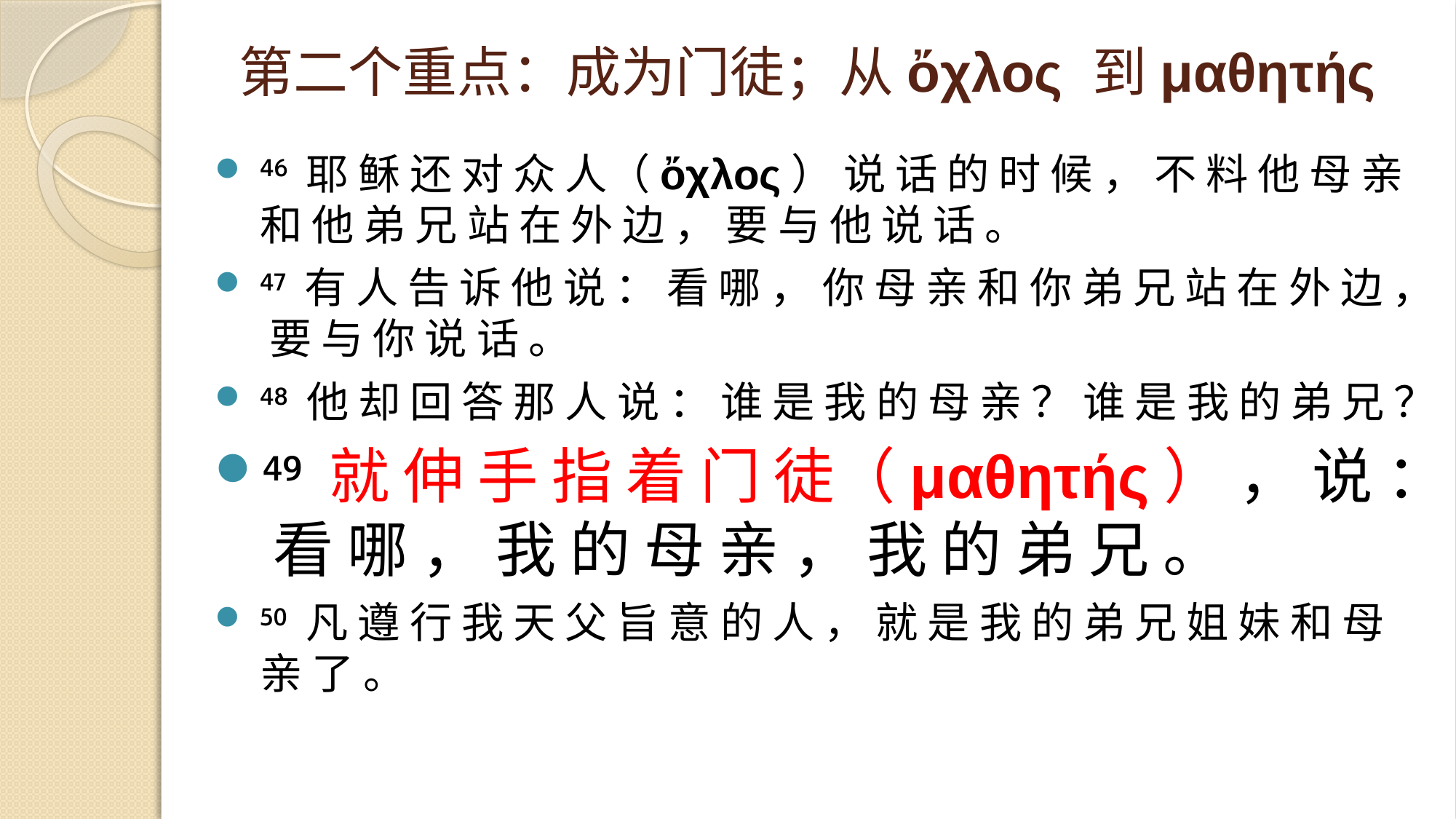

# 第二个重点：成为门徒；从ὄχλος 到μαθητής
46 耶 稣 还 对 众 人（ὄχλος） 说 话 的 时 候 ， 不 料 他 母 亲 和 他 弟 兄 站 在 外 边 ， 要 与 他 说 话 。
47 有 人 告 诉 他 说 ： 看 哪 ， 你 母 亲 和 你 弟 兄 站 在 外 边 ， 要 与 你 说 话 。
48 他 却 回 答 那 人 说 ： 谁 是 我 的 母 亲 ？ 谁 是 我 的 弟 兄 ？
49 就 伸 手 指 着 门 徒（μαθητής） ， 说 ： 看 哪 ， 我 的 母 亲 ， 我 的 弟 兄 。
50 凡 遵 行 我 天 父 旨 意 的 人 ， 就 是 我 的 弟 兄 姐 妹 和 母 亲 了 。